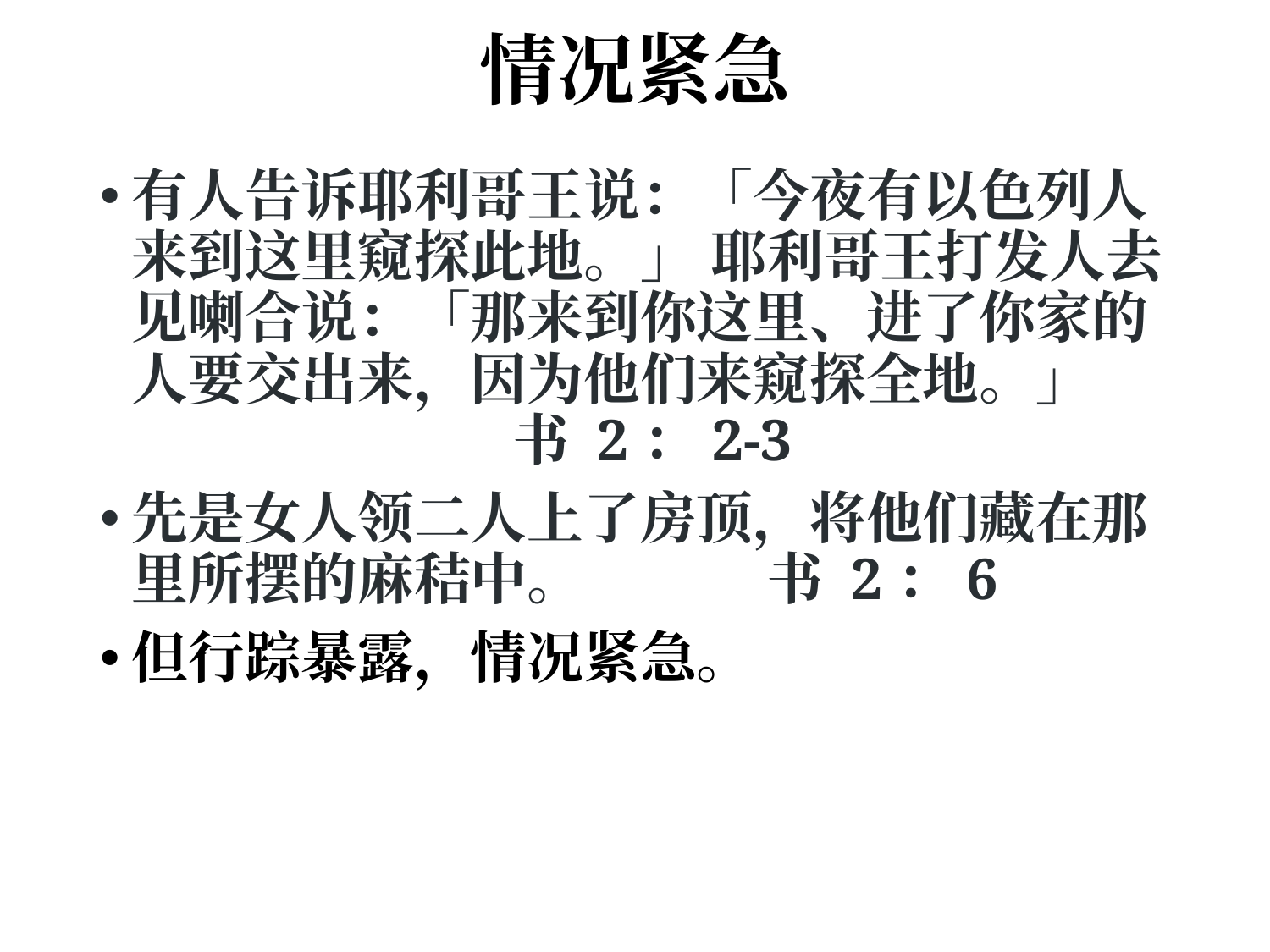

# 情况紧急
有人告诉耶利哥王说：「今夜有以色列人来到这里窥探此地。」 耶利哥王打发人去见喇合说：「那来到你这里、进了你家的人要交出来，因为他们来窥探全地。」 				书 2：2-3
先是女人领二人上了房顶，将他们藏在那里所摆的麻秸中。		书 2：6
但行踪暴露，情况紧急。